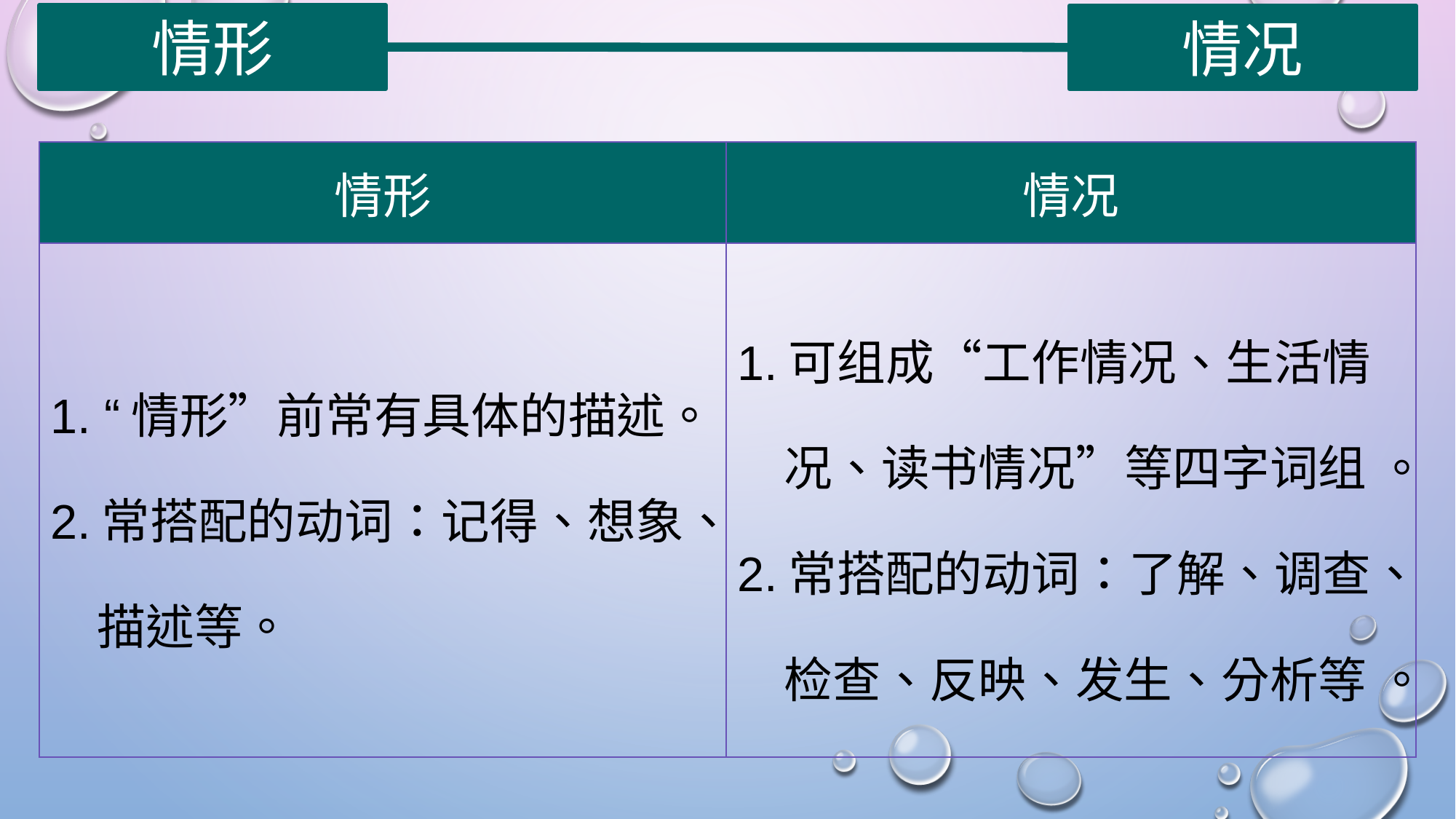

情形
情况
| 情形 | 情况 |
| --- | --- |
| 1. “情形”前常有具体的描述。 2.常搭配的动词：记得、想象、 描述等。 | 1.可组成“工作情况、生活情 况、读书情况”等四字词组 。 2.常搭配的动词：了解、调查、 检查、反映、发生、分析等 。 |
|  |
| --- |